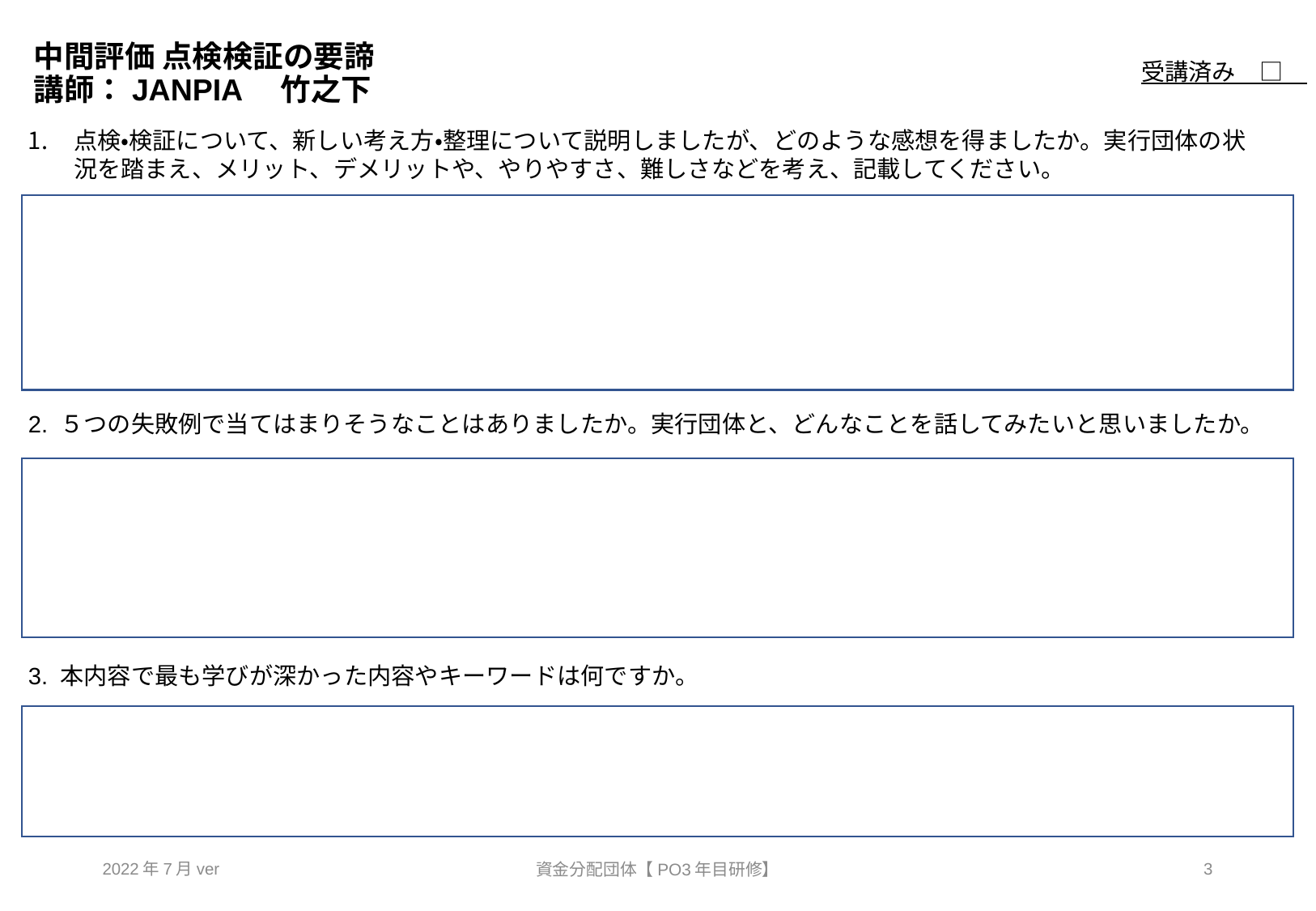

# 中間評価 点検検証の要諦 講師：JANPIA　竹之下
受講済み　□
点検・検証について、新しい考え方・整理について説明しましたが、どのような感想を得ましたか。実行団体の状況を踏まえ、メリット、デメリットや、やりやすさ、難しさなどを考え、記載してください。

2. ５つの失敗例で当てはまりそうなことはありましたか。実行団体と、どんなことを話してみたいと思いましたか。

3. 本内容で最も学びが深かった内容やキーワードは何ですか。

2022年7月ver
資金分配団体【PO3年目研修】
3